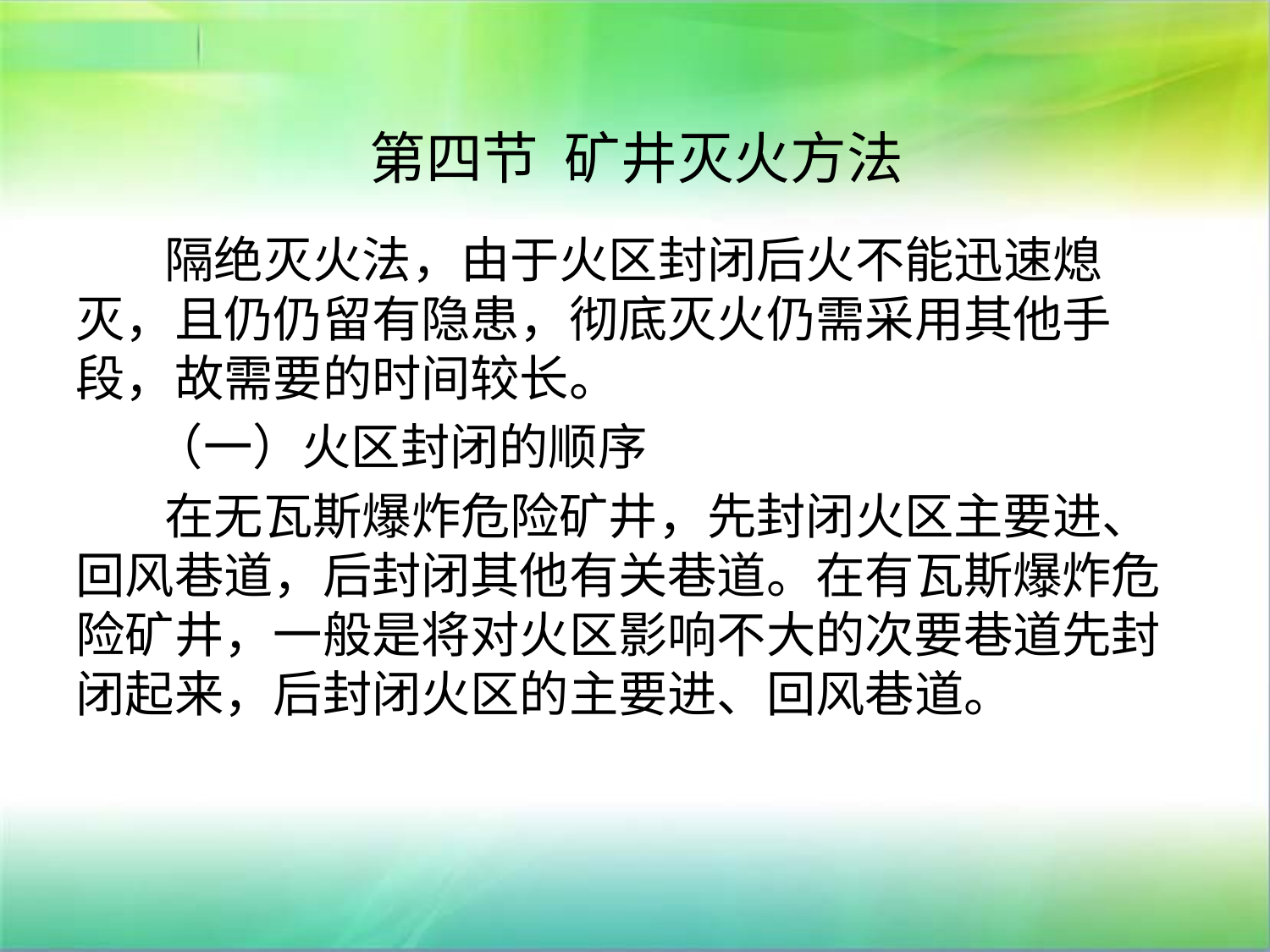

# 第四节  矿井灭火方法
       隔绝灭火法，由于火区封闭后火不能迅速熄灭，且仍仍留有隐患，彻底灭火仍需采用其他手段，故需要的时间较长。
      （一）火区封闭的顺序
       在无瓦斯爆炸危险矿井，先封闭火区主要进、回风巷道，后封闭其他有关巷道。在有瓦斯爆炸危险矿井，一般是将对火区影响不大的次要巷道先封闭起来，后封闭火区的主要进、回风巷道。